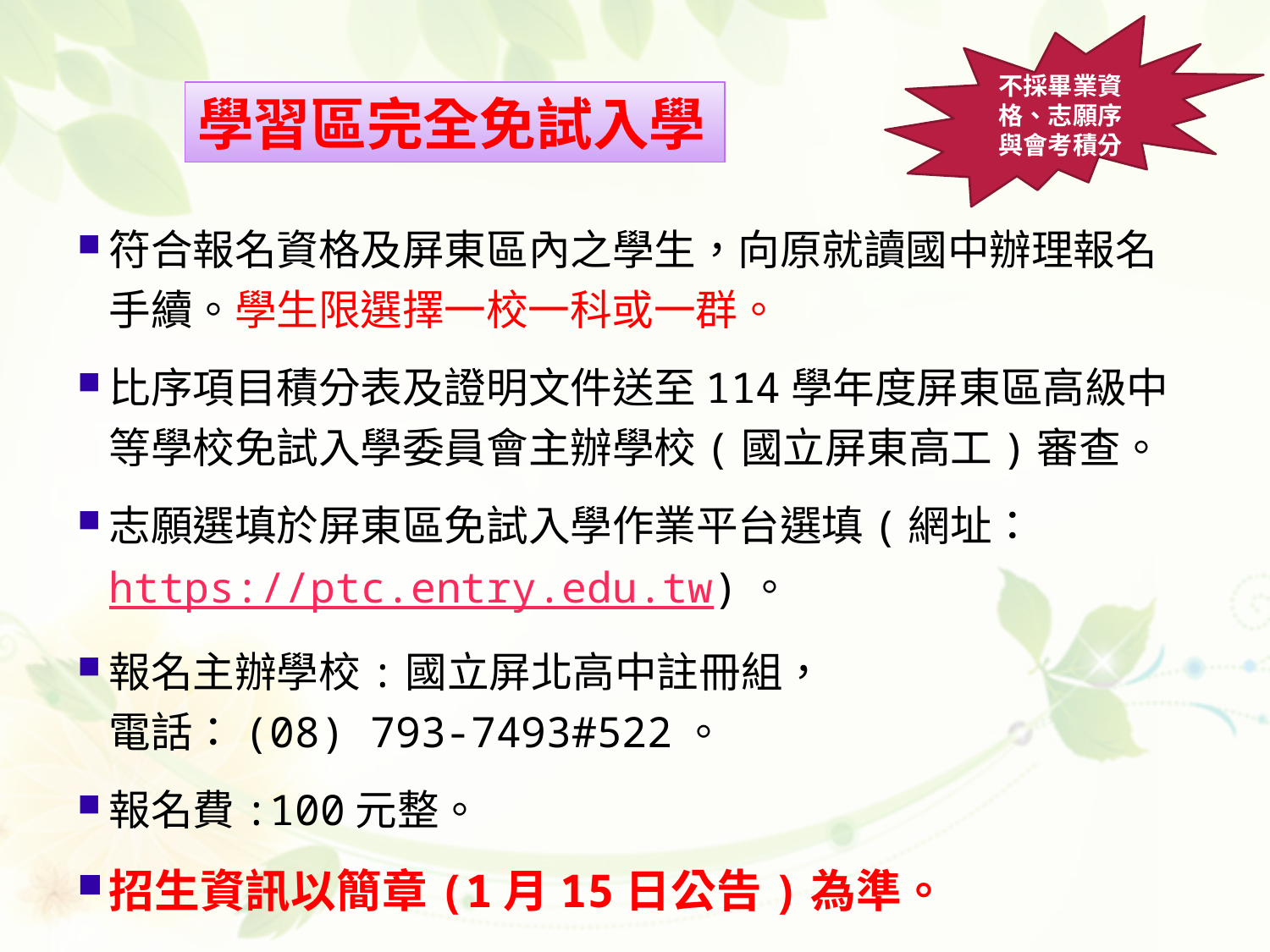

不採畢業資格、志願序與會考積分
學習區完全免試入學
符合報名資格及屏東區內之學生，向原就讀國中辦理報名手續。學生限選擇一校一科或一群。
比序項目積分表及證明文件送至114學年度屏東區高級中等學校免試入學委員會主辦學校(國立屏東高工)審查。
志願選填於屏東區免試入學作業平台選填(網址：https://ptc.entry.edu.tw)。
報名主辦學校:國立屏北高中註冊組，
電話：(08) 793-7493#522。
報名費:100元整。
招生資訊以簡章(1月15日公告)為準。